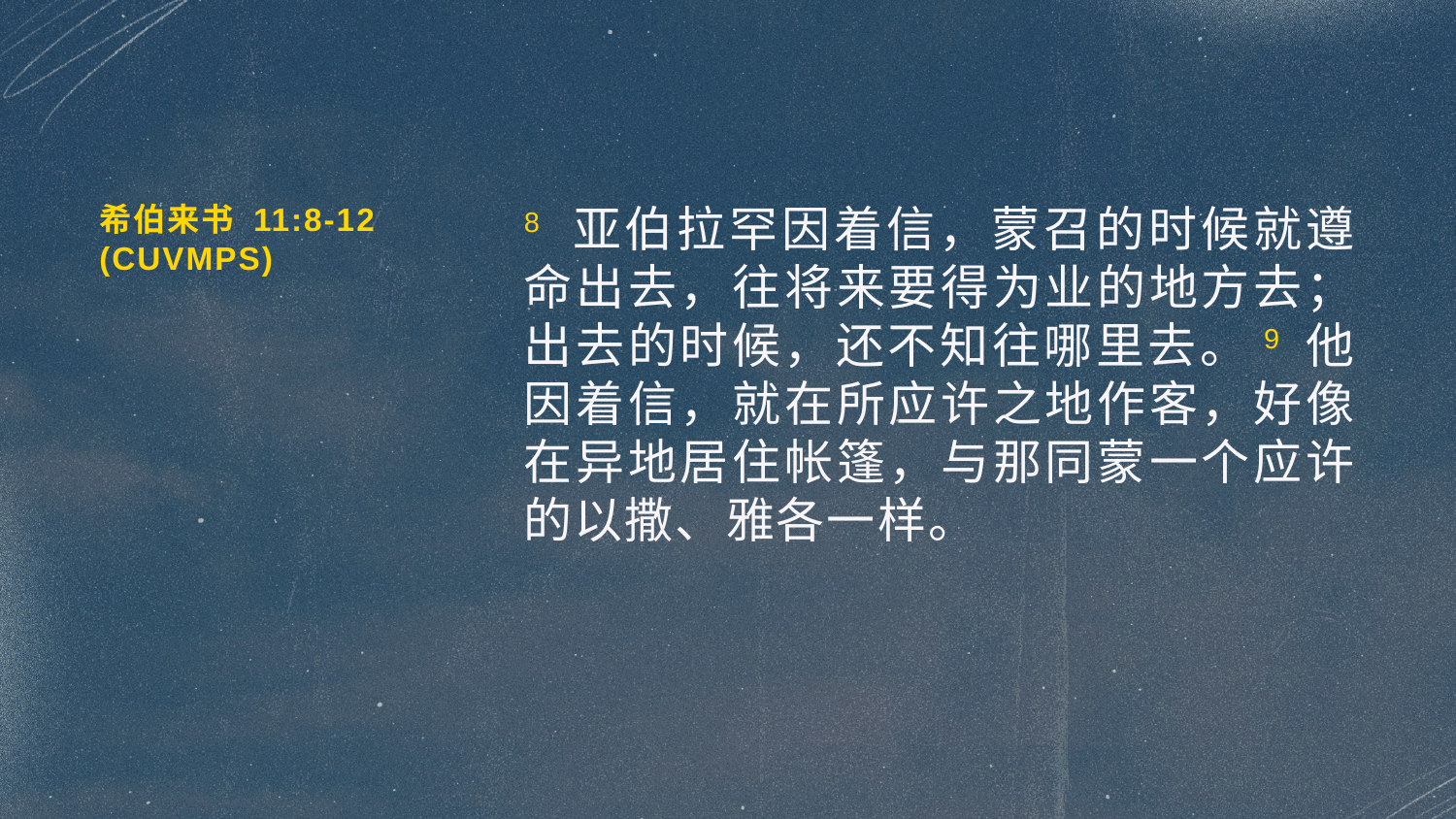

8 亚伯拉罕因着信，蒙召的时候就遵命出去，往将来要得为业的地方去；出去的时候，还不知往哪里去。9 他因着信，就在所应许之地作客，好像在异地居住帐篷，与那同蒙一个应许的以撒、雅各一样。
希伯来书 11:8-12
(CUVMPS)